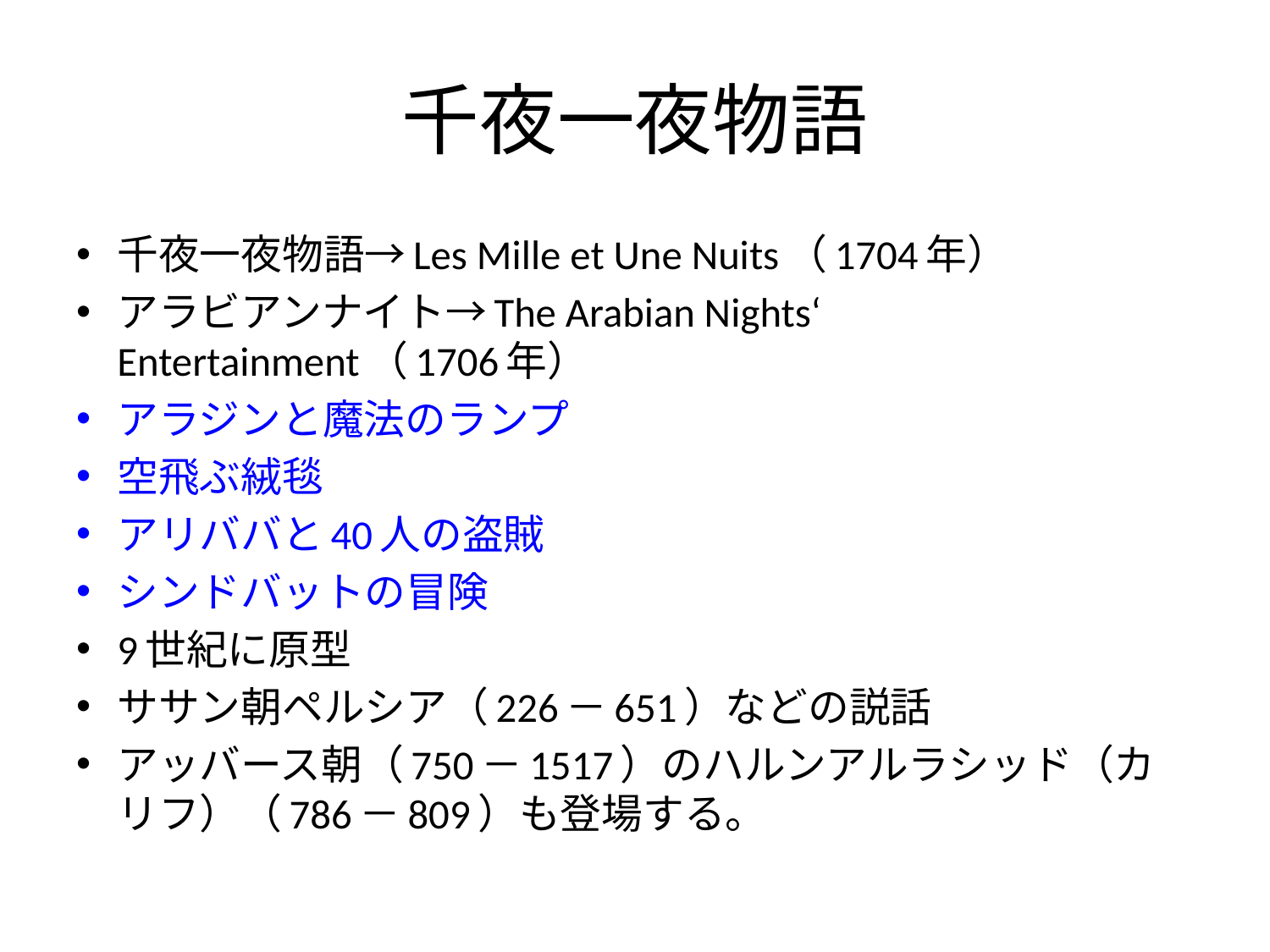

# 千夜一夜物語
千夜一夜物語→Les Mille et Une Nuits（1704年）
アラビアンナイト→The Arabian Nights‘ Entertainment（1706年）
アラジンと魔法のランプ
空飛ぶ絨毯
アリババと40人の盗賊
シンドバットの冒険
9世紀に原型
ササン朝ペルシア（226－651）などの説話
アッバース朝（750－1517）のハルンアルラシッド（カリフ）（786－809）も登場する。